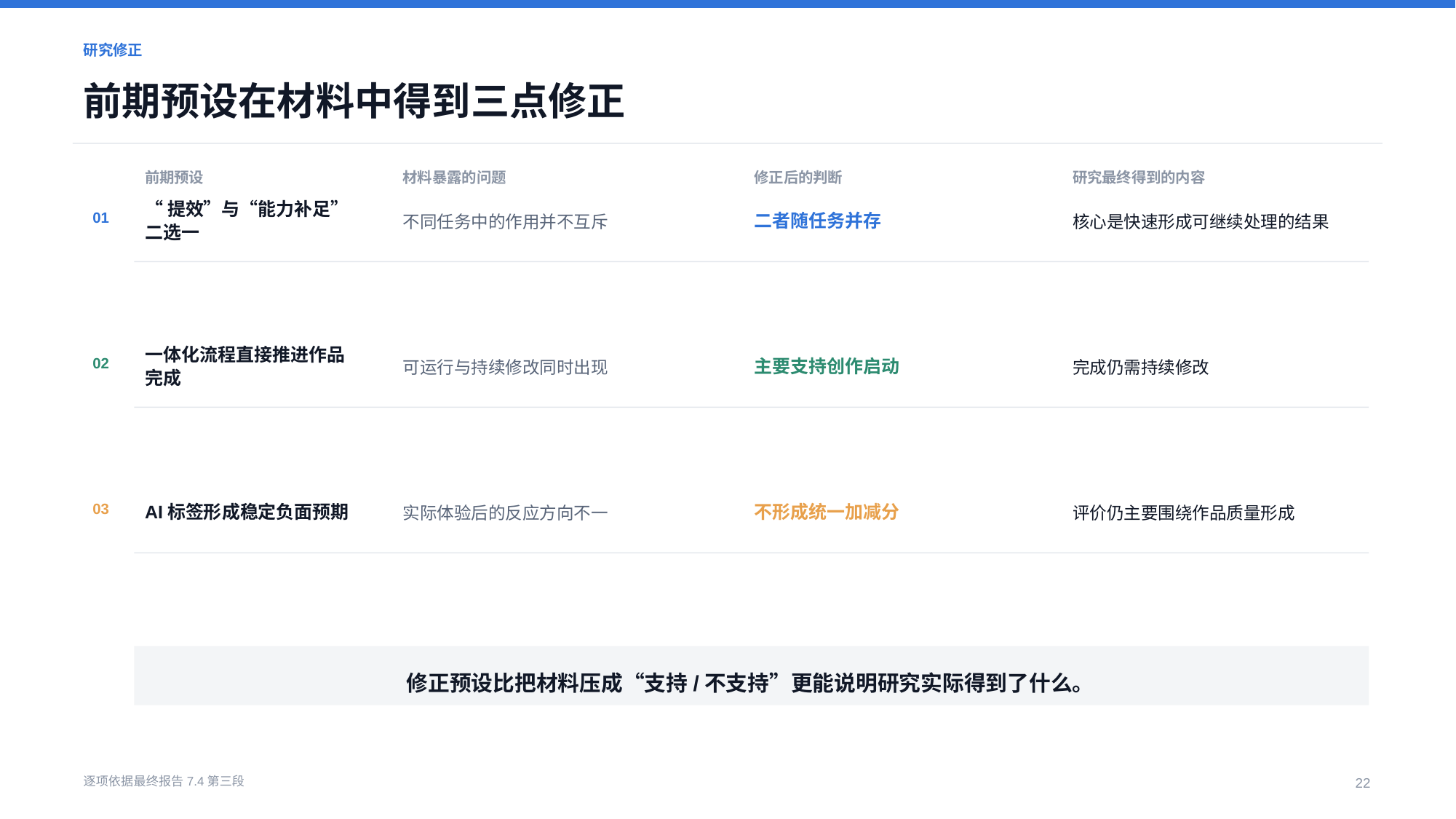

研究修正
前期预设在材料中得到三点修正

前期预设
材料暴露的问题
修正后的判断
研究最终得到的内容
“提效”与“能力补足”二选一
不同任务中的作用并不互斥
二者随任务并存
核心是快速形成可继续处理的结果
01

一体化流程直接推进作品完成
可运行与持续修改同时出现
主要支持创作启动
完成仍需持续修改
02

AI标签形成稳定负面预期
实际体验后的反应方向不一
不形成统一加减分
评价仍主要围绕作品质量形成
03

修正预设比把材料压成“支持/不支持”更能说明研究实际得到了什么。
逐项依据最终报告7.4第三段
22